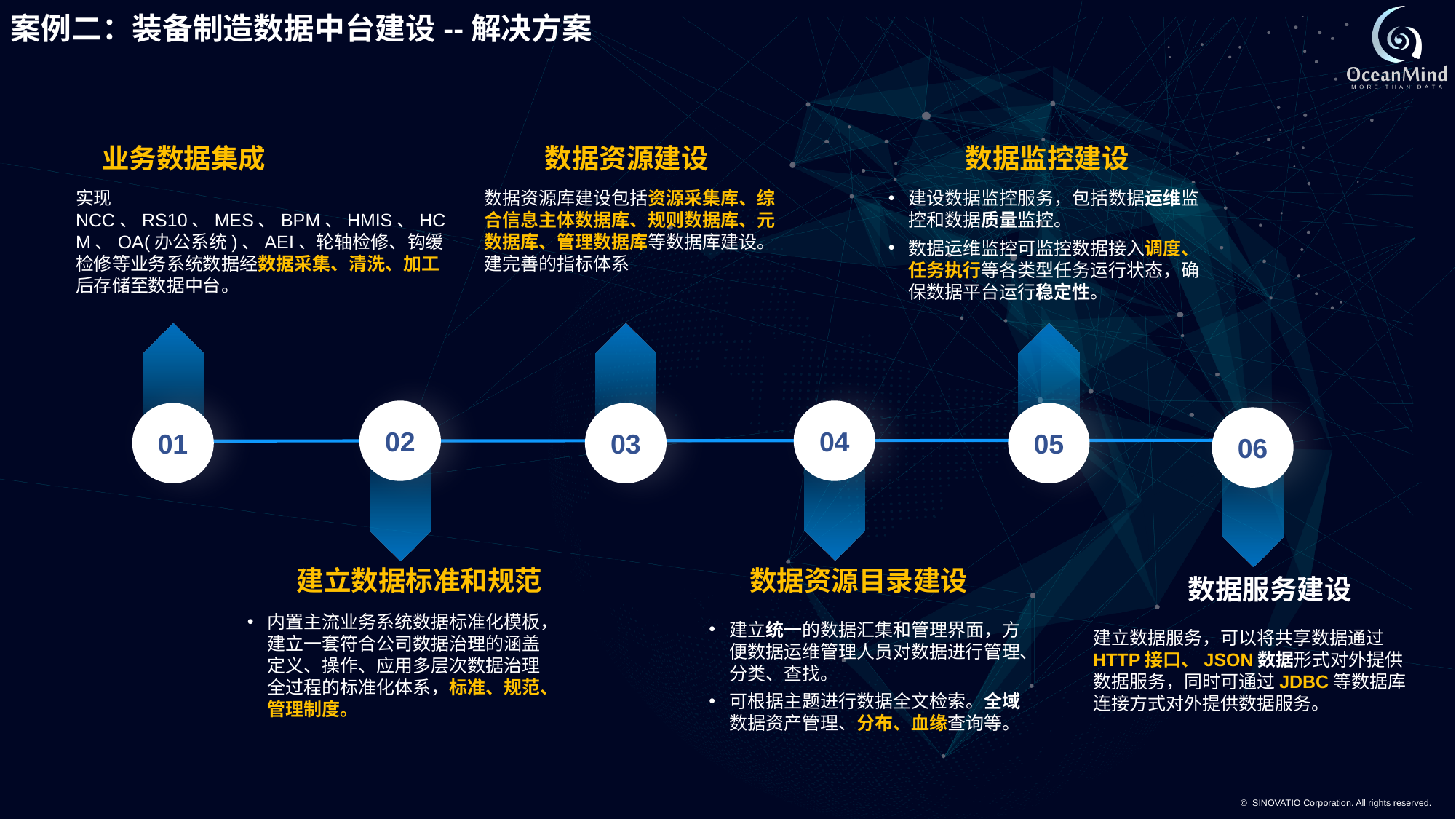

案例二：装备制造数据中台建设--解决方案
业务数据集成
数据资源建设
数据监控建设
实现NCC、RS10、MES、BPM、HMIS、HCM、OA(办公系统)、AEI、轮轴检修、钩缓检修等业务系统数据经数据采集、清洗、加工后存储至数据中台。
数据资源库建设包括资源采集库、综合信息主体数据库、规则数据库、元数据库、管理数据库等数据库建设。建完善的指标体系

建设数据监控服务，包括数据运维监控和数据质量监控。
数据运维监控可监控数据接入调度、任务执行等各类型任务运行状态，确保数据平台运行稳定性。

02
04
01
03
05
06

建立数据标准和规范
数据资源目录建设
数据服务建设
内置主流业务系统数据标准化模板，建立一套符合公司数据治理的涵盖定义、操作、应用多层次数据治理全过程的标准化体系，标准、规范、管理制度。
建立统一的数据汇集和管理界面，方便数据运维管理人员对数据进行管理、分类、查找。
可根据主题进行数据全文检索。全域数据资产管理、分布、血缘查询等。
建立数据服务，可以将共享数据通过HTTP接口、JSON数据形式对外提供数据服务，同时可通过JDBC等数据库连接方式对外提供数据服务。